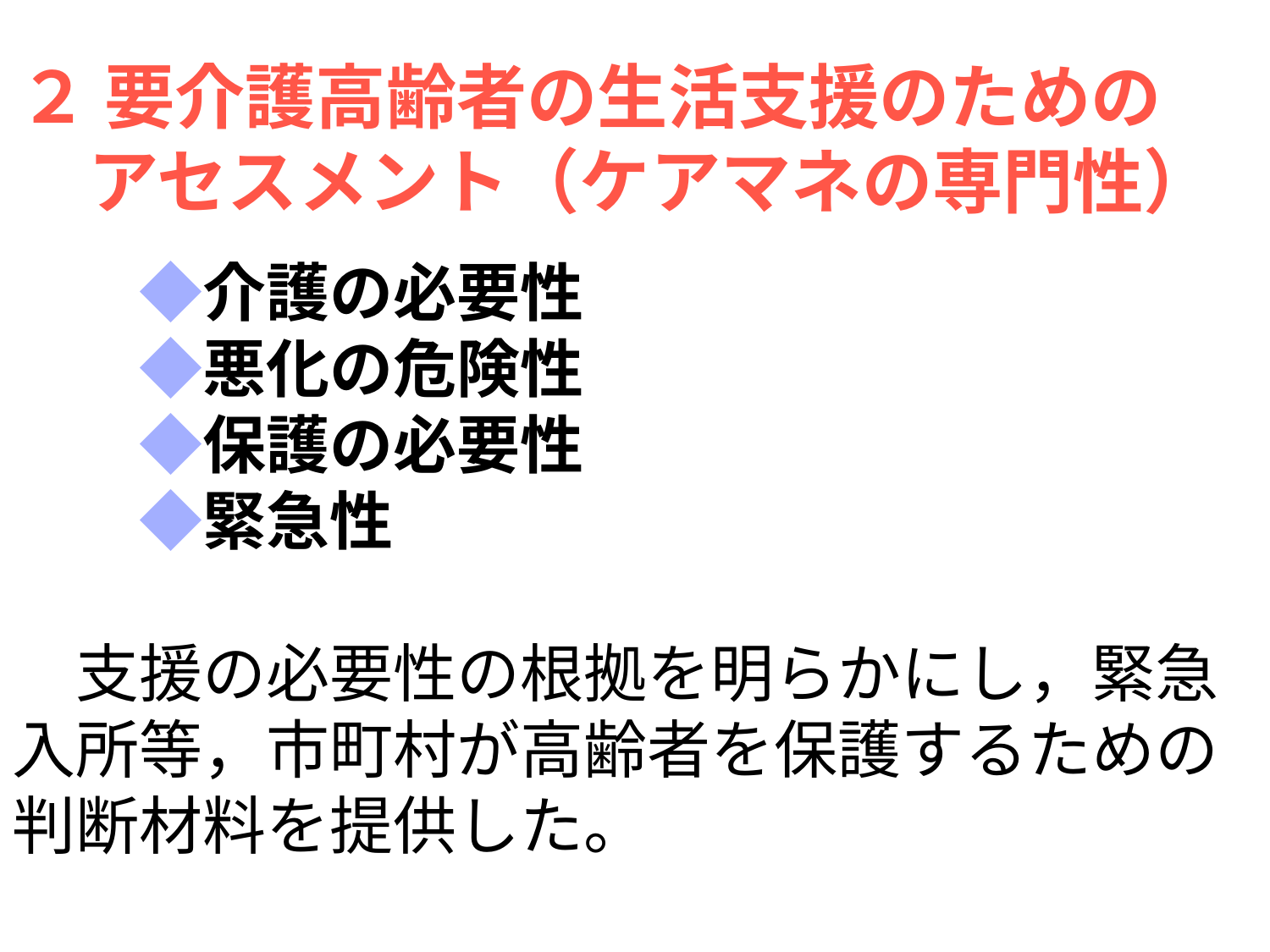

２ 要介護高齢者の生活支援のための
　アセスメント（ケアマネの専門性）
　　◆介護の必要性
　　◆悪化の危険性
　　◆保護の必要性
　　◆緊急性

　支援の必要性の根拠を明らかにし，緊急入所等，市町村が高齢者を保護するための判断材料を提供した。